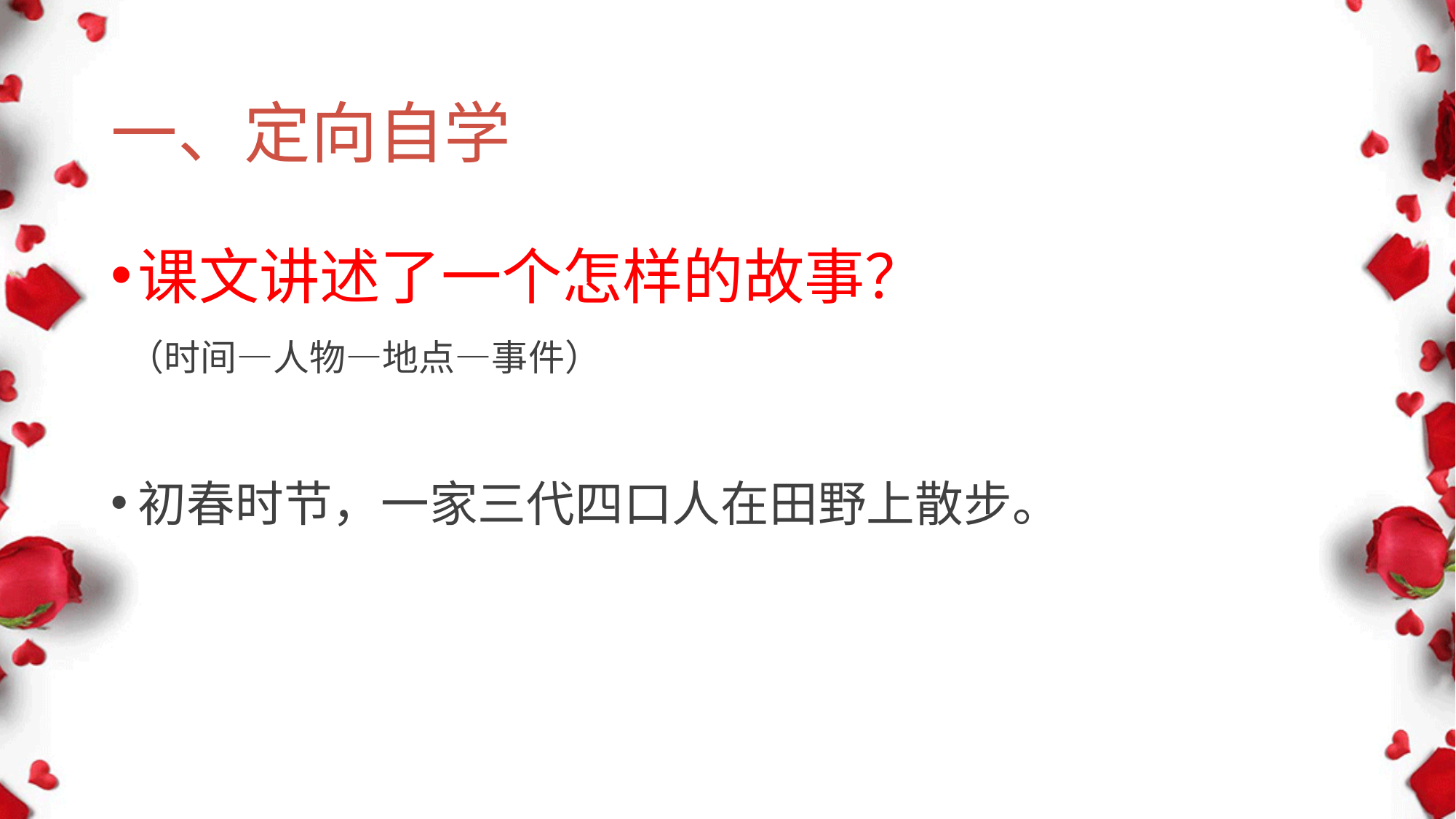

# 一、定向自学
课文讲述了一个怎样的故事？—地点—人物—事贷
 （时间—人物—地点—事件）

初春时节，一家三代四口人在田野上散步。